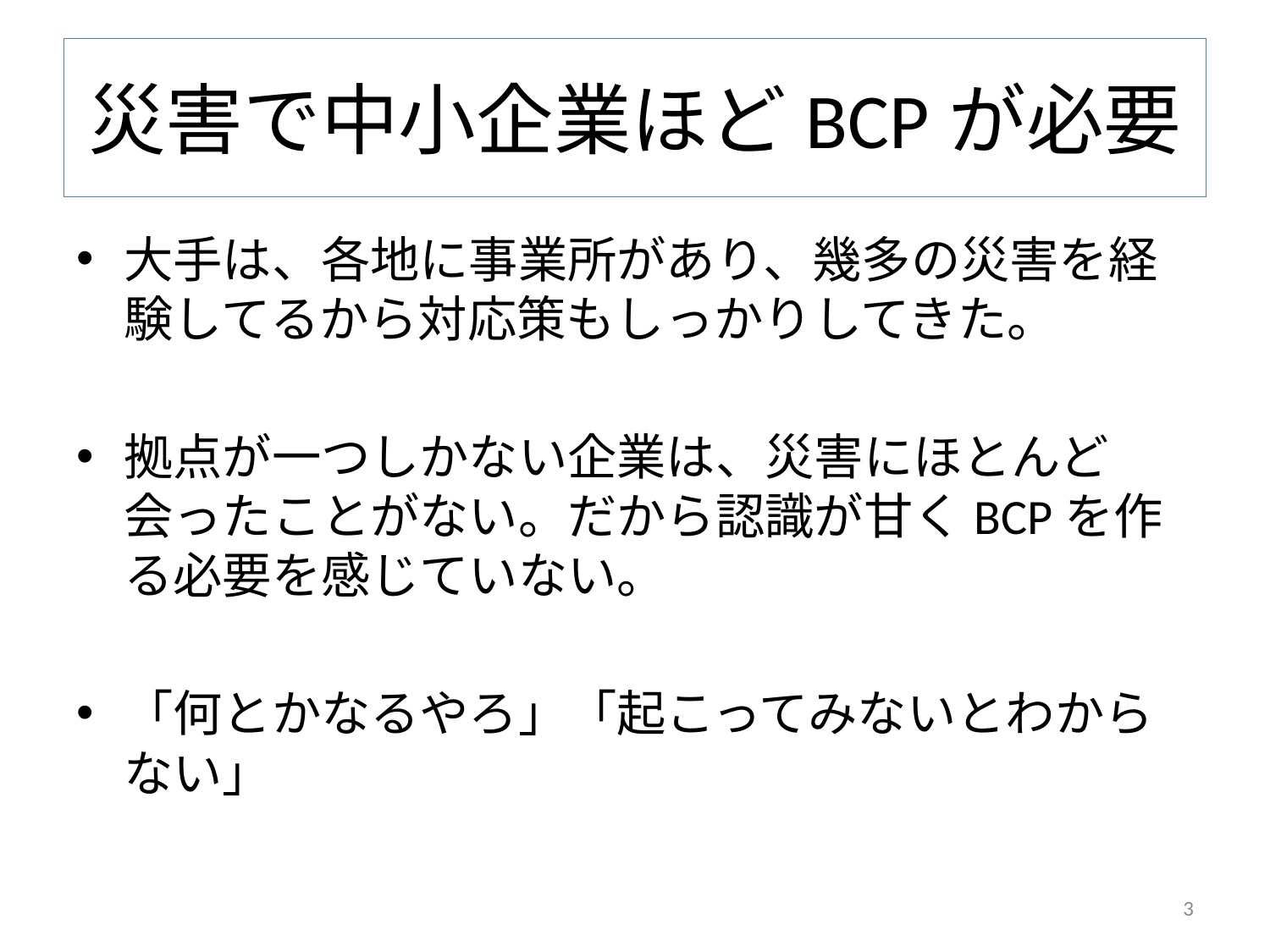

# 災害で中小企業ほどBCPが必要
大手は、各地に事業所があり、幾多の災害を経験してるから対応策もしっかりしてきた。

拠点が一つしかない企業は、災害にほとんど会ったことがない。だから認識が甘くBCPを作る必要を感じていない。

「何とかなるやろ」「起こってみないとわからない」
3